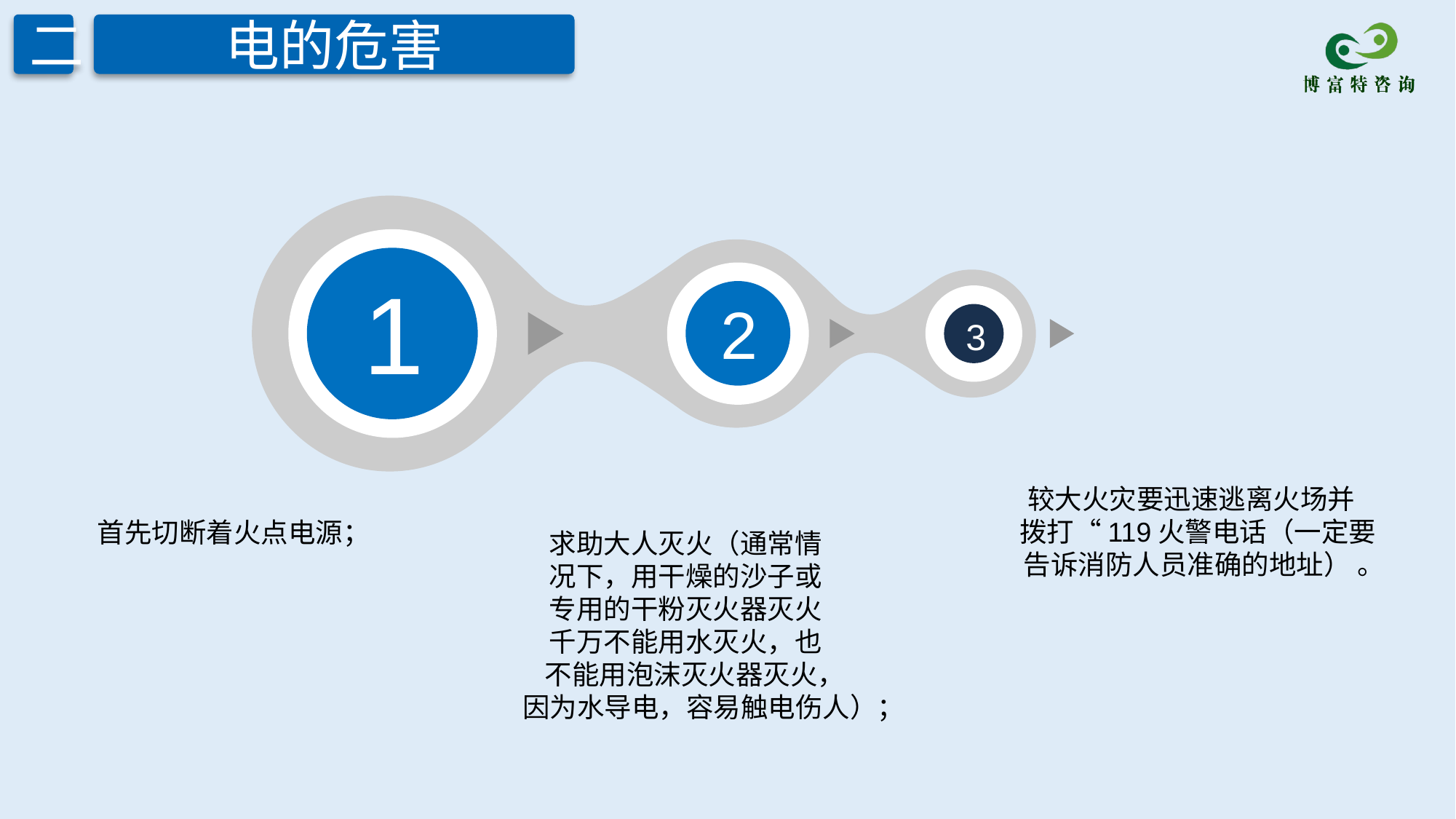

二
电的危害

1

2

3

较大火灾要迅速逃离火场并
 拨打“119火警电话（一定要
   告诉消防人员准确的地址） 。
首先切断着火点电源；
求助大人灭火（通常情
况下，用干燥的沙子或
专用的干粉灭火器灭火
千万不能用水灭火，也
  不能用泡沫灭火器灭火，
        因为水导电，容易触电伤人）；